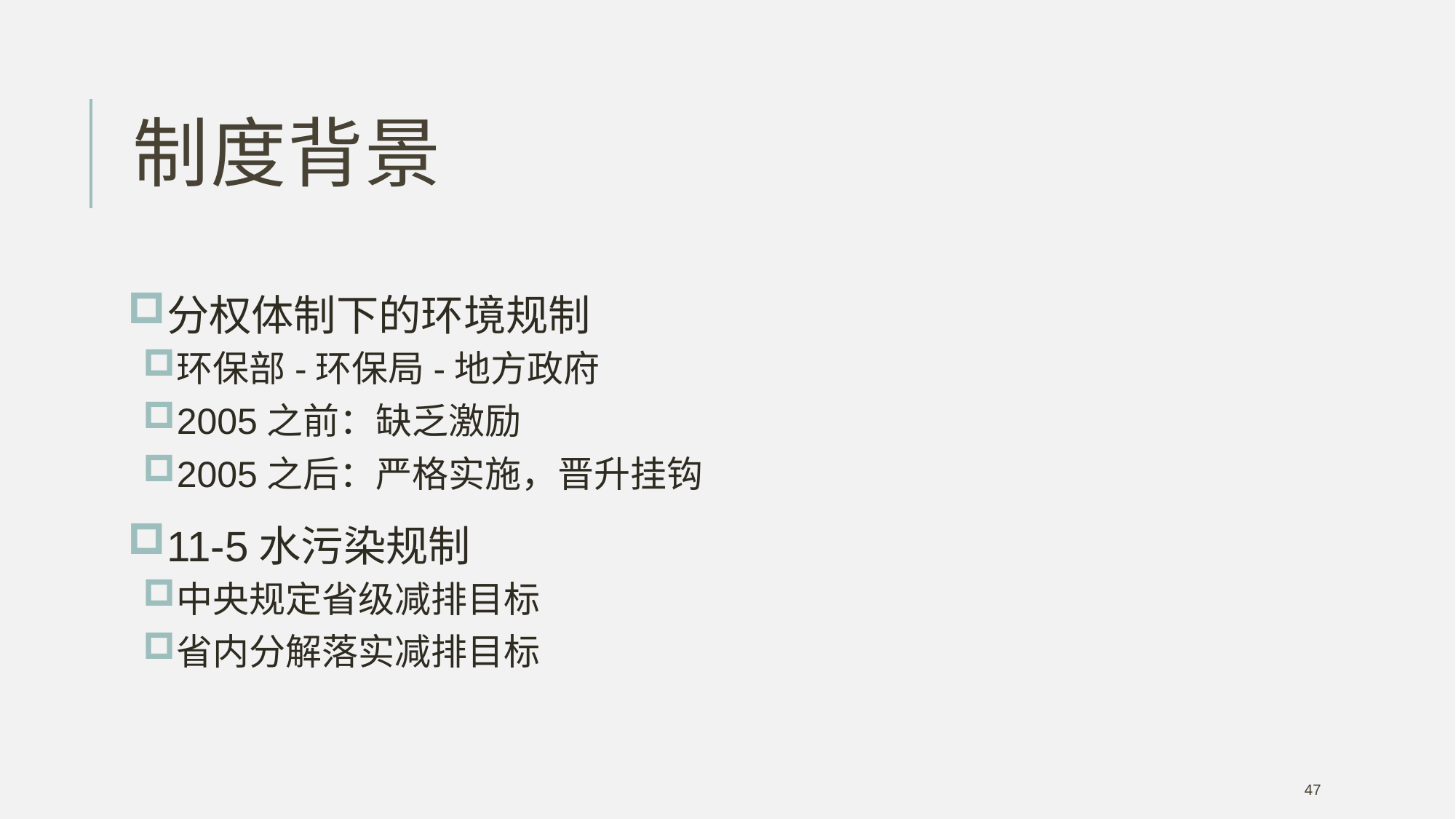

# 制度背景
分权体制下的环境规制
环保部-环保局-地方政府
2005之前：缺乏激励
2005之后：严格实施，晋升挂钩
11-5水污染规制
中央规定省级减排目标
省内分解落实减排目标
47